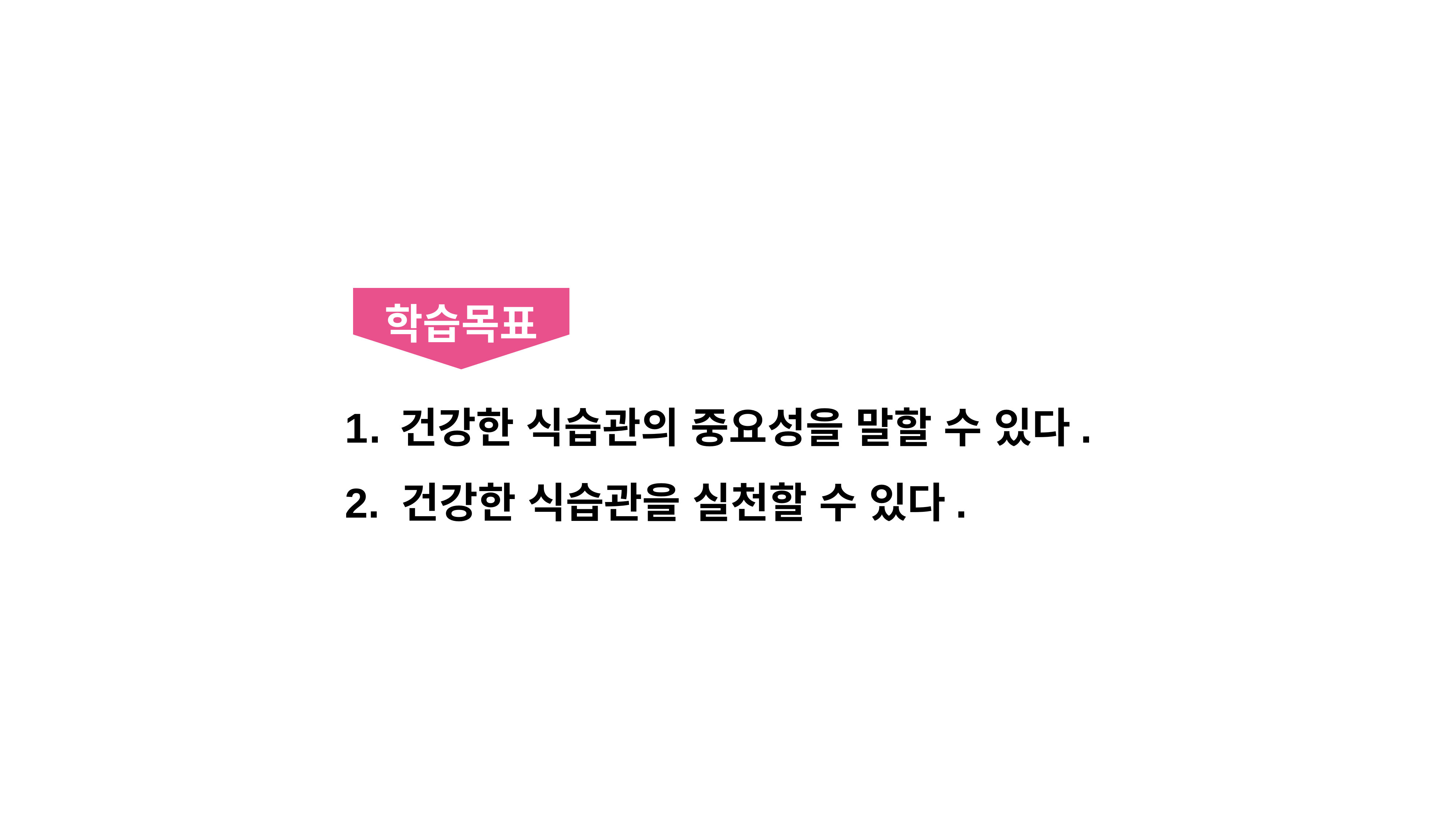

학습목표
건강한 식습관의 중요성을 말할 수 있다.
2. 건강한 식습관을 실천할 수 있다.